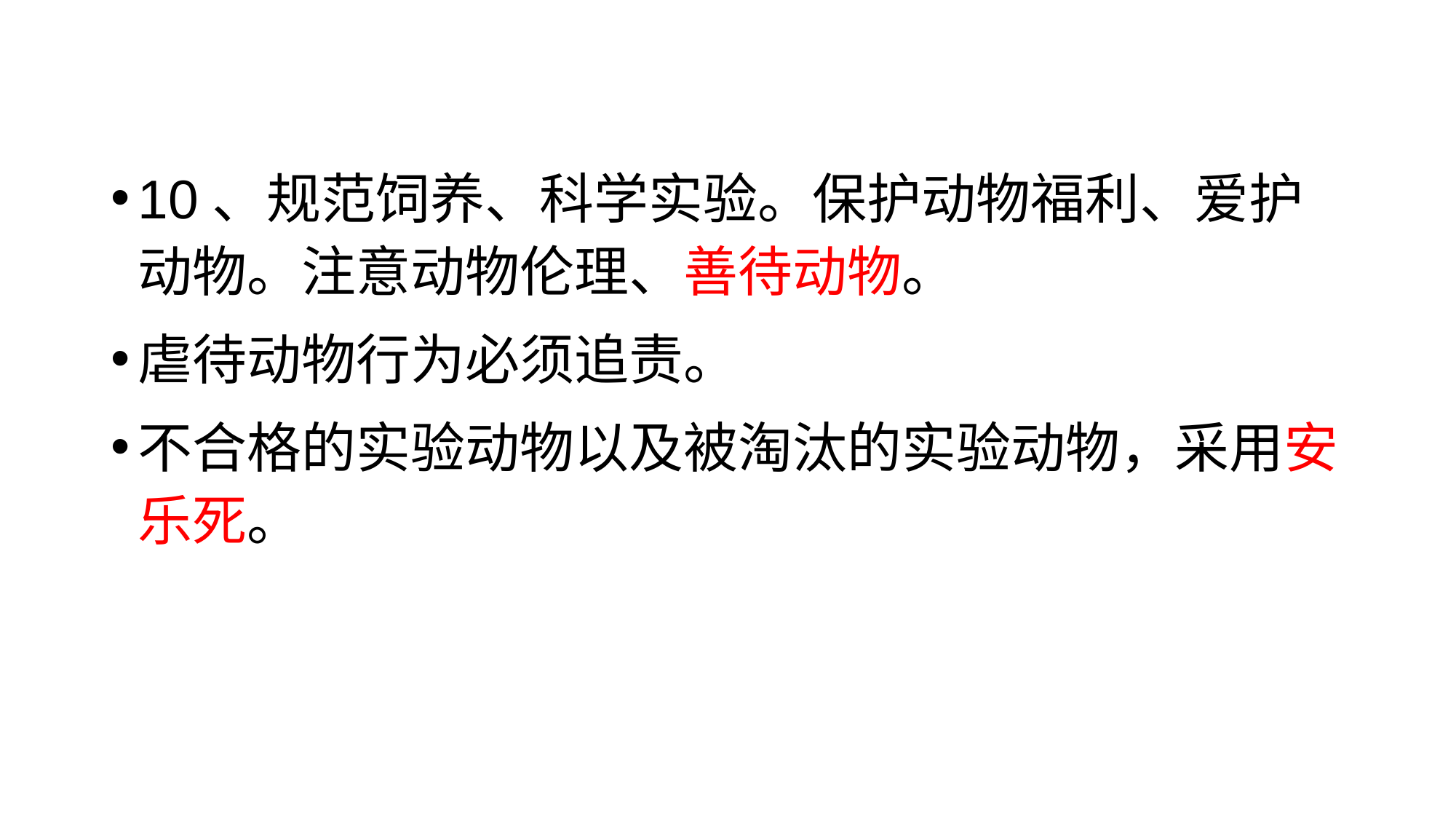

10、规范饲养、科学实验。保护动物福利、爱护动物。注意动物伦理、善待动物。
虐待动物行为必须追责。
不合格的实验动物以及被淘汰的实验动物，采用安乐死。